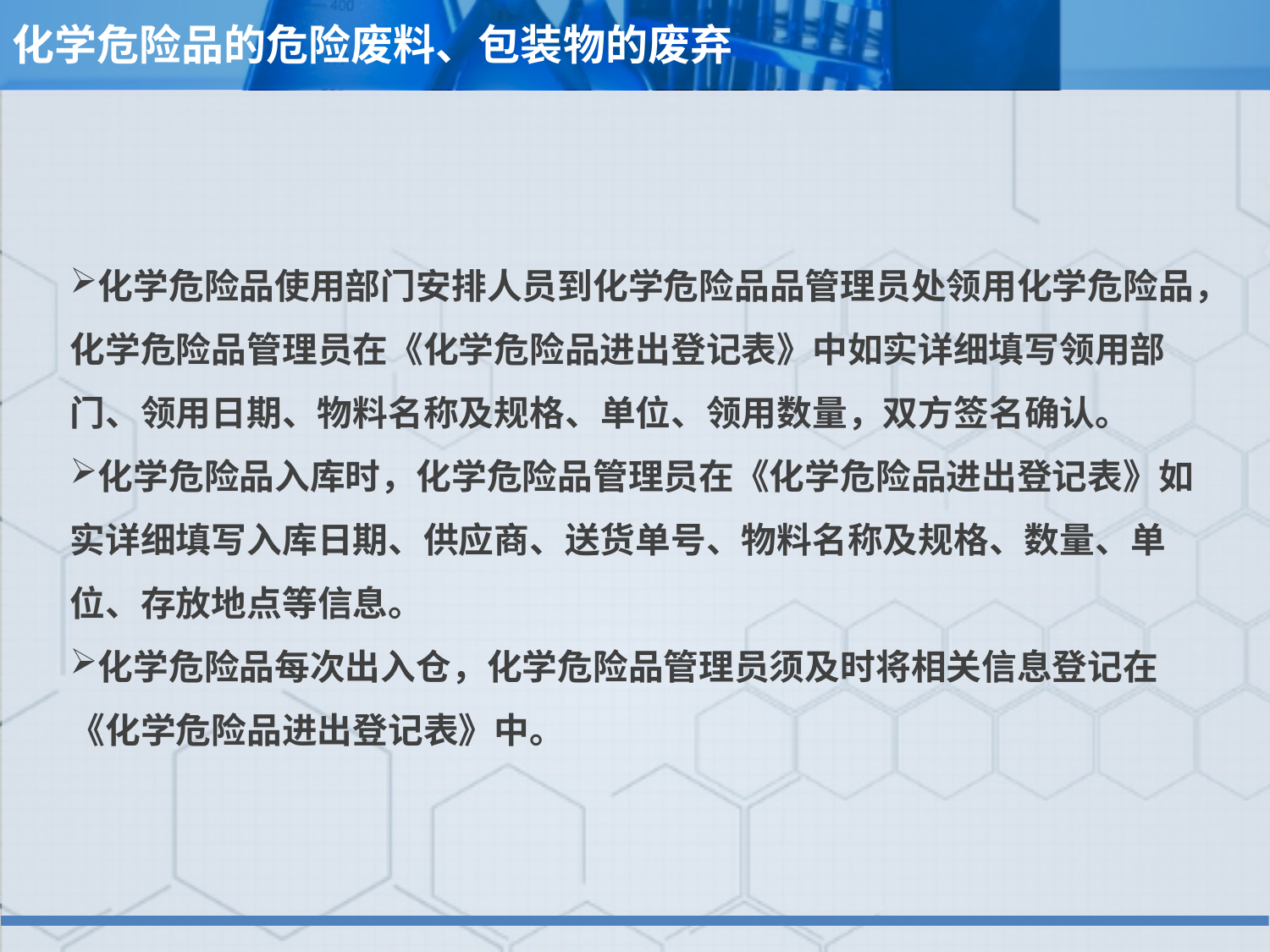

化学危险品的危险废料、包装物的废弃
化学危险品使用部门安排人员到化学危险品品管理员处领用化学危险品，化学危险品管理员在《化学危险品进出登记表》中如实详细填写领用部门、领用日期、物料名称及规格、单位、领用数量，双方签名确认。
化学危险品入库时，化学危险品管理员在《化学危险品进出登记表》如实详细填写入库日期、供应商、送货单号、物料名称及规格、数量、单位、存放地点等信息。
化学危险品每次出入仓，化学危险品管理员须及时将相关信息登记在《化学危险品进出登记表》中。